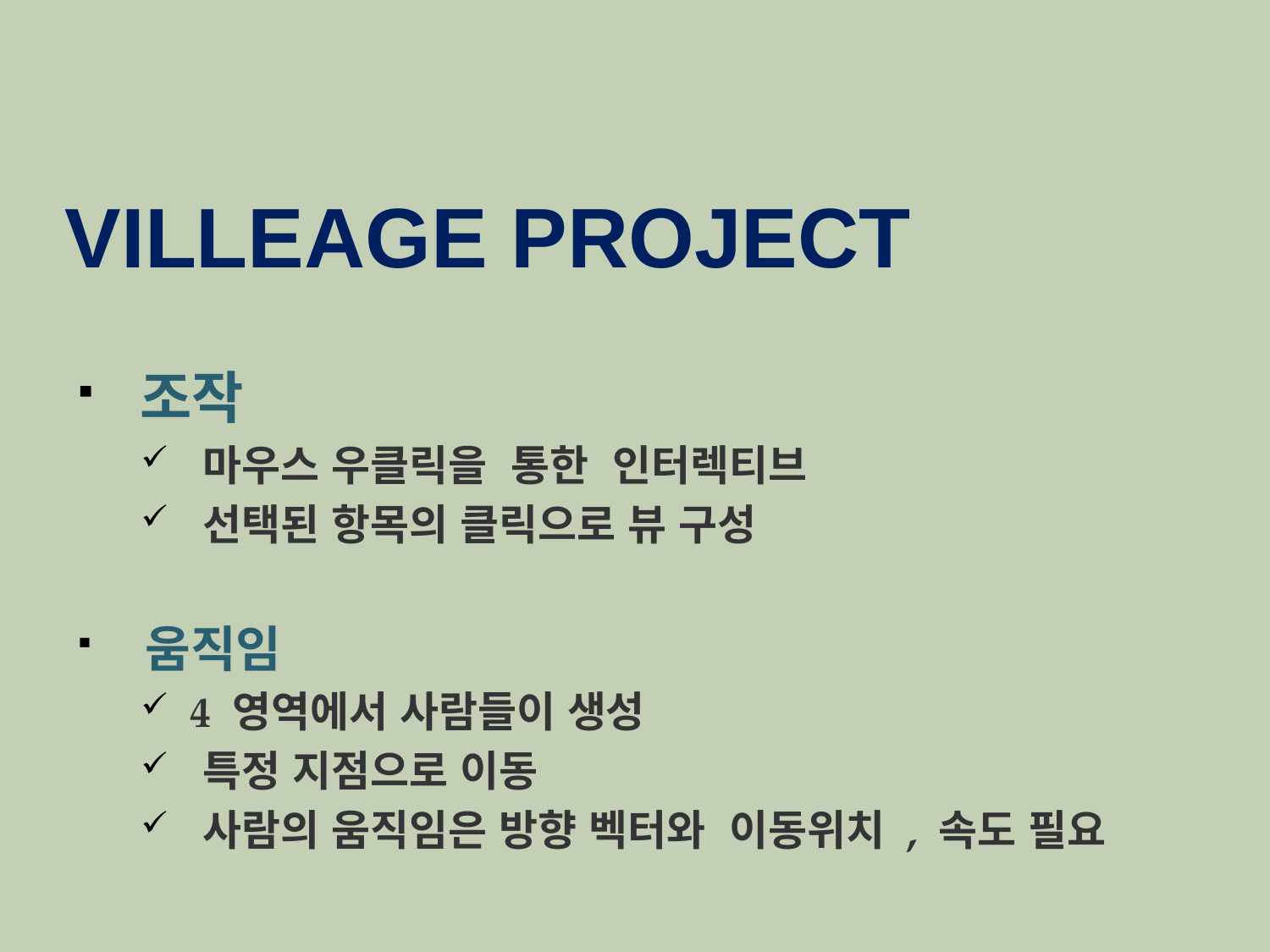

# Villeage Project
  조작
  마우스 우클릭을  통한  인터렉티브
  선택된 항목의 클릭으로 뷰 구성

   움직임
  4 영역에서 사람들이 생성
  특정 지점으로 이동
  사람의 움직임은 방향 벡터와  이동위치 , 속도 필요